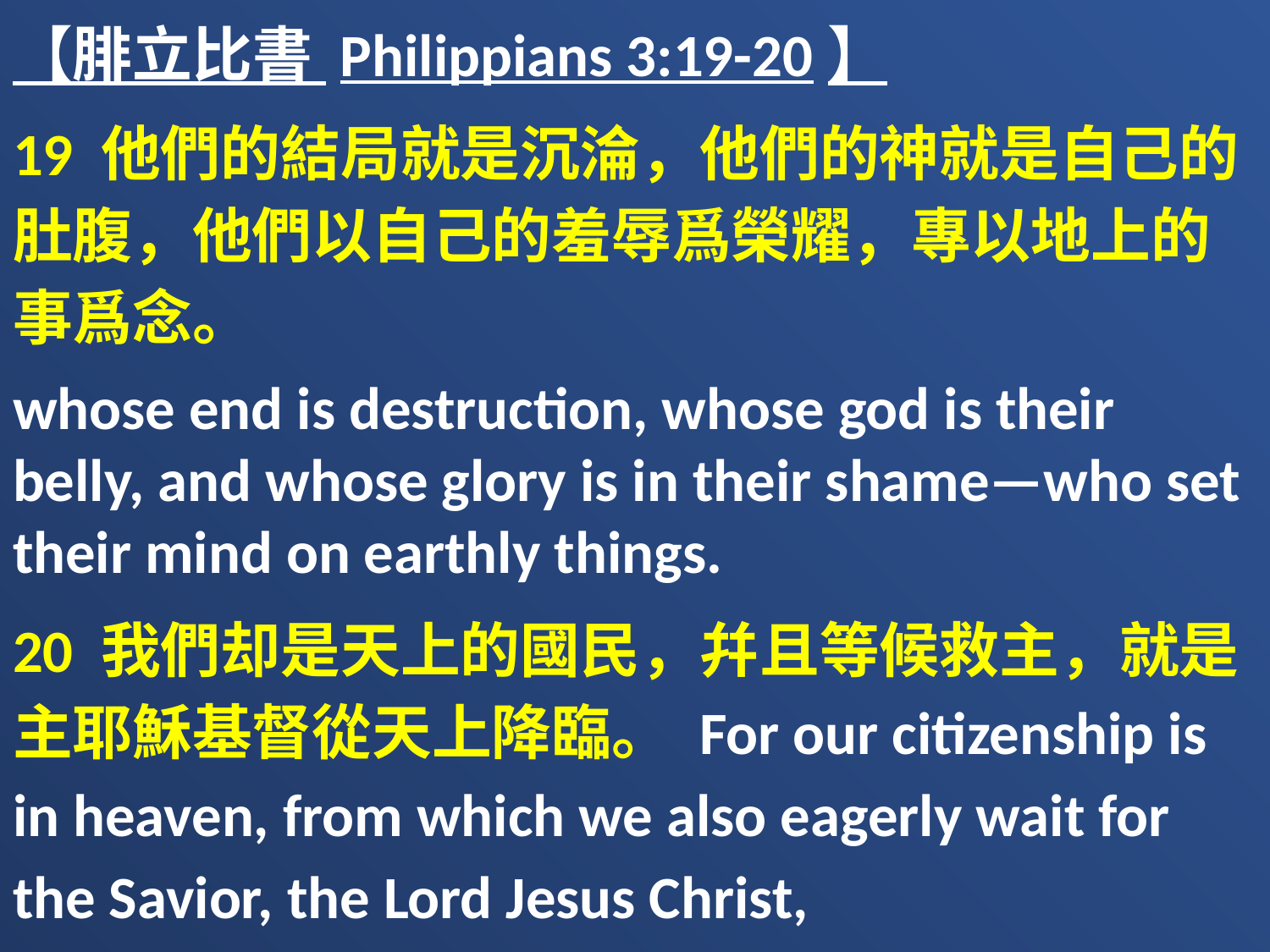

【腓立比書 Philippians 3:19-20】
19 他們的結局就是沉淪，他們的神就是自己的肚腹，他們以自己的羞辱爲榮耀，專以地上的事爲念。
whose end is destruction, whose god is their belly, and whose glory is in their shame—who set their mind on earthly things.
20 我們却是天上的國民，幷且等候救主，就是主耶穌基督從天上降臨。 For our citizenship is in heaven, from which we also eagerly wait for the Savior, the Lord Jesus Christ,